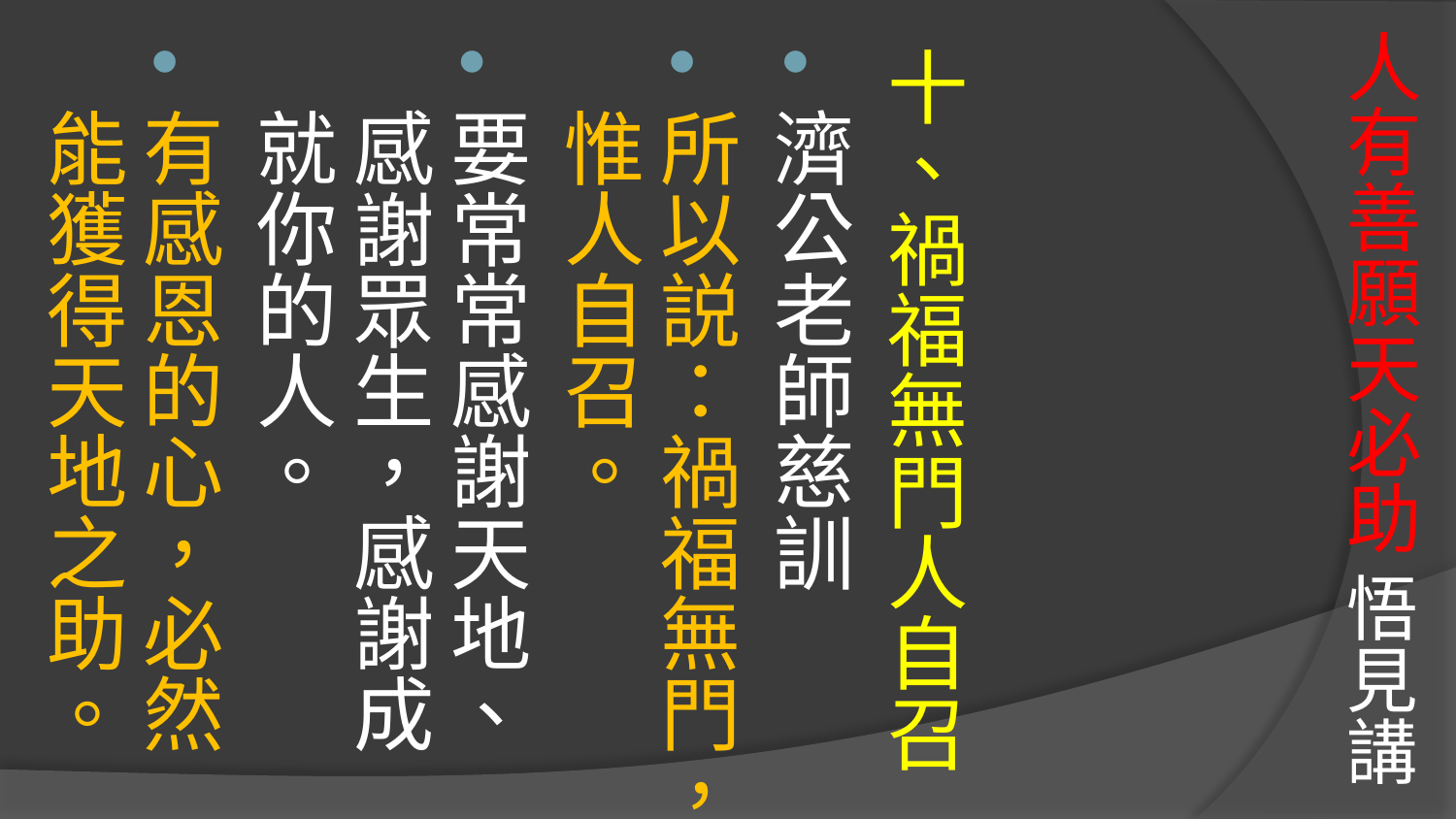

# 人有善願天必助 悟見講
十、禍福無門人自召
濟公老師慈訓
所以説：禍福無門，惟人自召。
要常常感謝天地、感謝眾生，感謝成就你的人。
有感恩的心，必然能獲得天地之助。